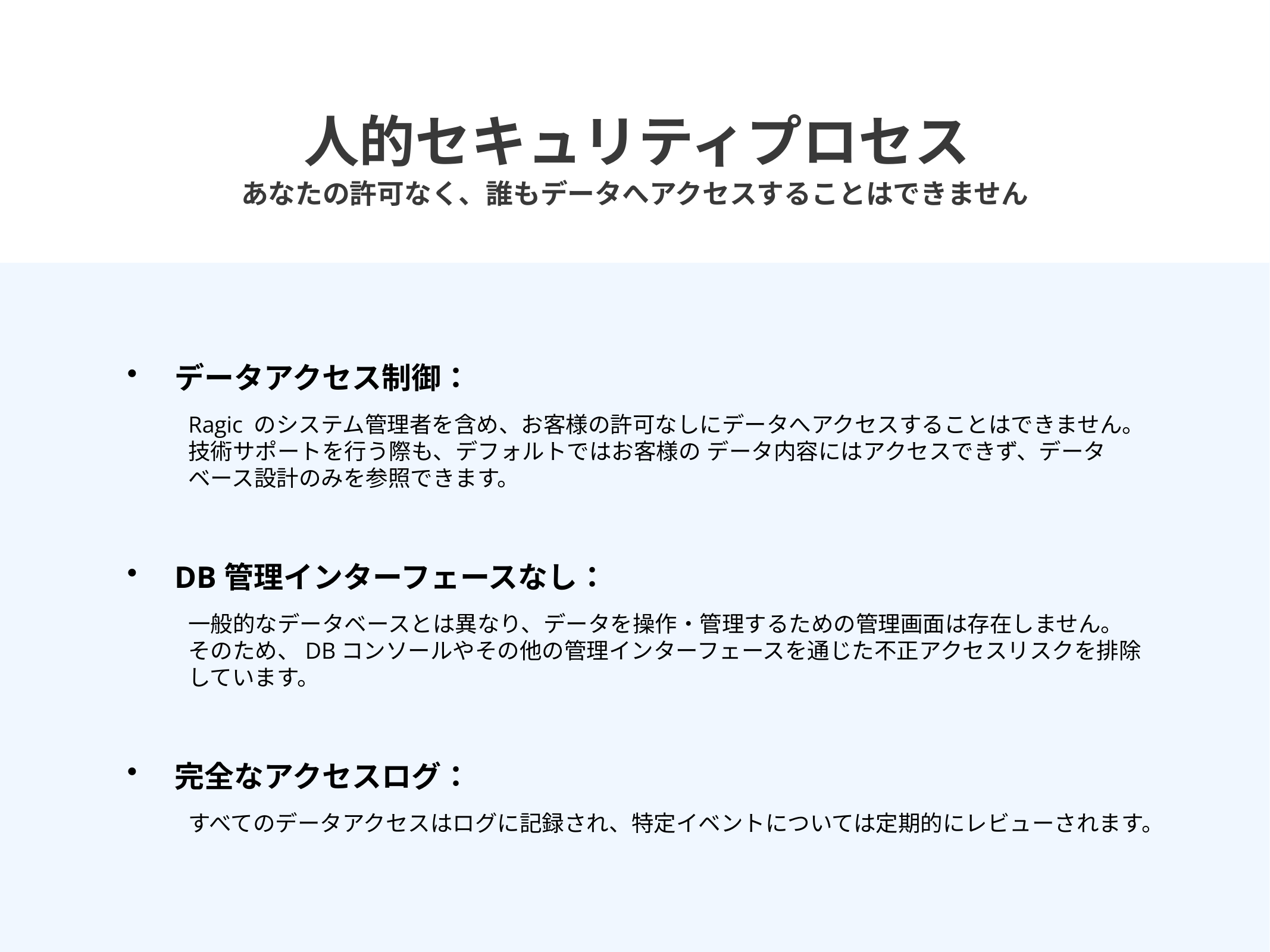

人的セキュリティプロセス
あなたの許可なく、誰もデータへアクセスすることはできません
データアクセス制御：
Ragic のシステム管理者を含め、お客様の許可なしにデータへアクセスすることはできません。技術サポートを行う際も、デフォルトではお客様の データ内容にはアクセスできず、データベース設計のみを参照できます。

DB管理インターフェースなし：
一般的なデータベースとは異なり、データを操作・管理するための管理画面は存在しません。そのため、DBコンソールやその他の管理インターフェースを通じた不正アクセスリスクを排除 しています。

完全なアクセスログ：
すべてのデータアクセスはログに記録され、特定イベントについては定期的にレビューされます。